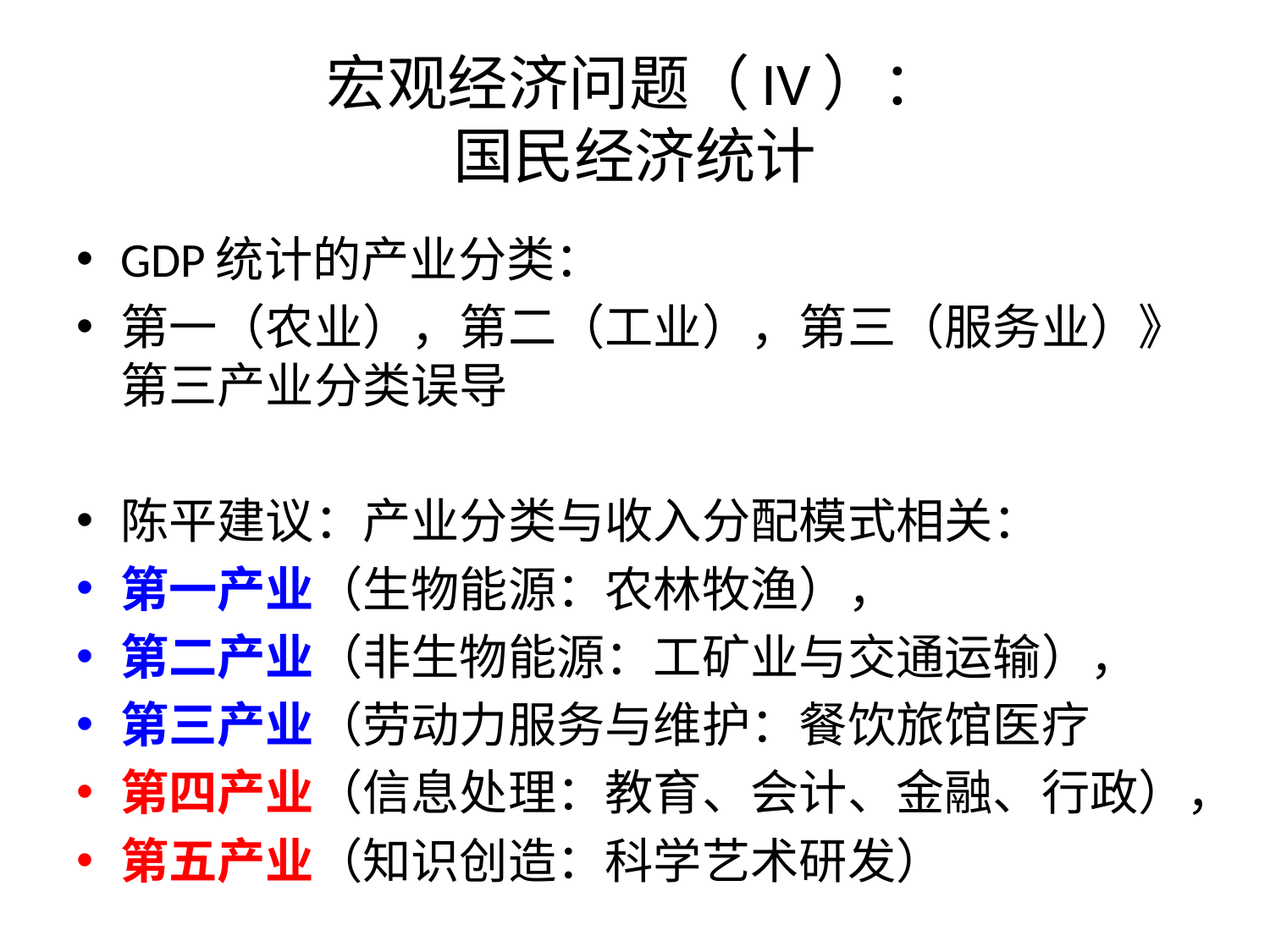

# 宏观经济问题（IV）： 国民经济统计
GDP统计的产业分类：
第一（农业），第二（工业），第三（服务业）》第三产业分类误导

陈平建议：产业分类与收入分配模式相关：
第一产业（生物能源：农林牧渔），
第二产业（非生物能源：工矿业与交通运输），
第三产业（劳动力服务与维护：餐饮旅馆医疗
第四产业（信息处理：教育、会计、金融、行政），
第五产业（知识创造：科学艺术研发）